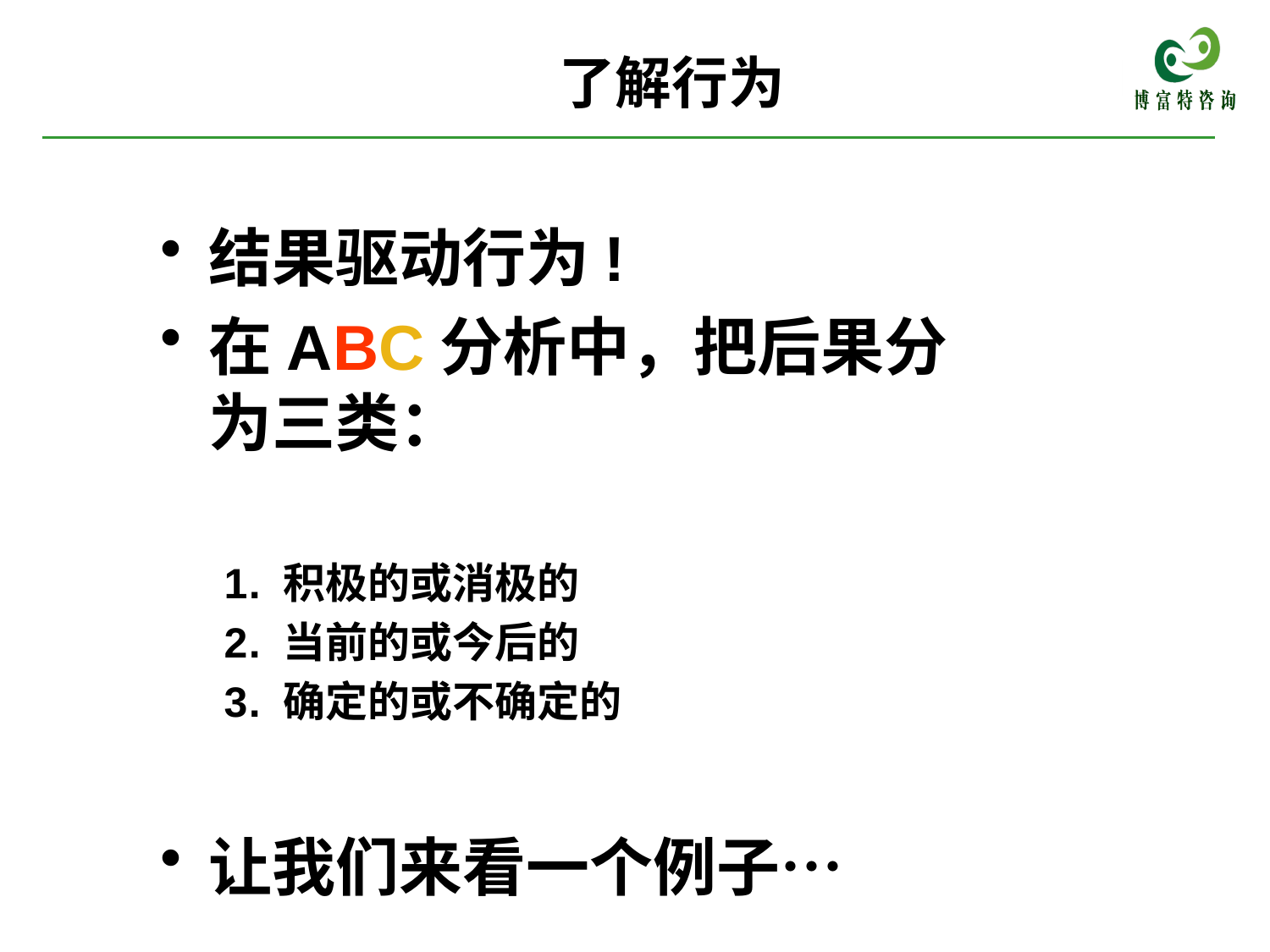

# 了解行为
结果驱动行为!
在ABC分析中，把后果分为三类：

 积极的或消极的
 当前的或今后的
 确定的或不确定的

让我们来看一个例子…